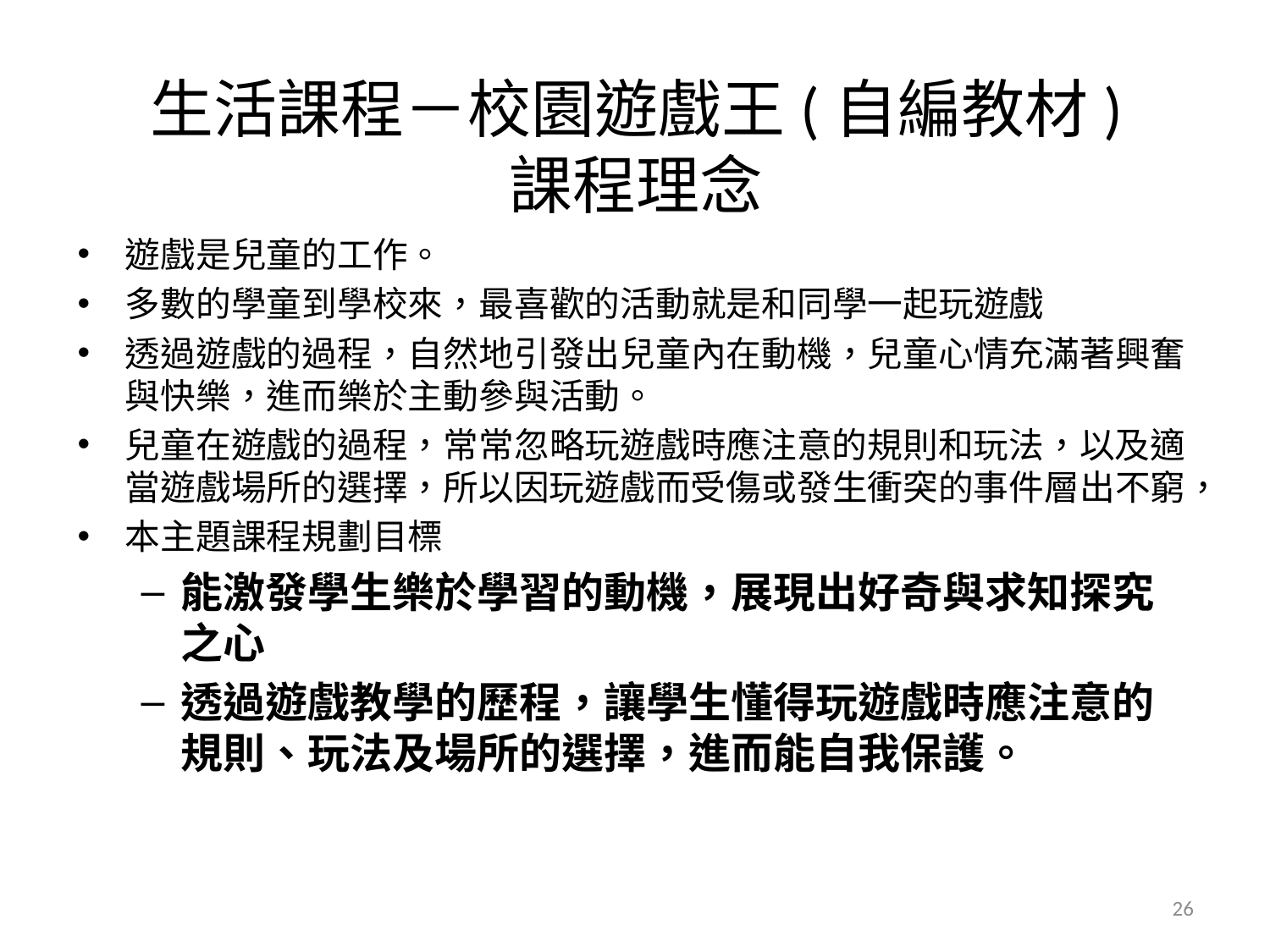

# 生活課程－校園遊戲王(自編教材) 課程理念
遊戲是兒童的工作。
多數的學童到學校來，最喜歡的活動就是和同學一起玩遊戲
透過遊戲的過程，自然地引發出兒童內在動機，兒童心情充滿著興奮與快樂，進而樂於主動參與活動。
兒童在遊戲的過程，常常忽略玩遊戲時應注意的規則和玩法，以及適當遊戲場所的選擇，所以因玩遊戲而受傷或發生衝突的事件層出不窮，
本主題課程規劃目標
能激發學生樂於學習的動機，展現出好奇與求知探究之心
透過遊戲教學的歷程，讓學生懂得玩遊戲時應注意的規則、玩法及場所的選擇，進而能自我保護。
26